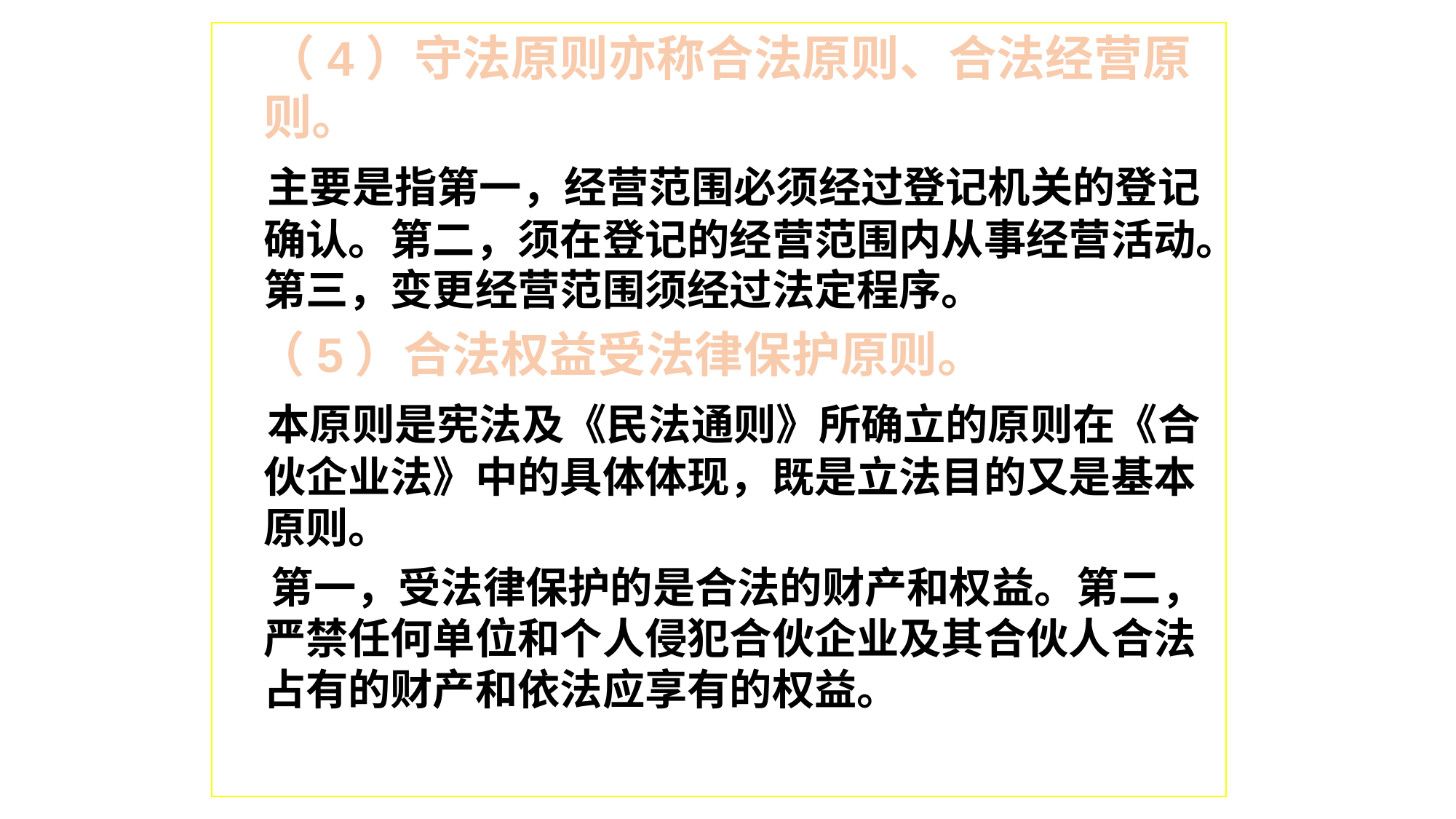

（4）守法原则亦称合法原则、合法经营原则。
   主要是指第一，经营范围必须经过登记机关的登记确认。第二，须在登记的经营范围内从事经营活动。第三，变更经营范围须经过法定程序。
  （5）合法权益受法律保护原则。
   本原则是宪法及《民法通则》所确立的原则在《合伙企业法》中的具体体现，既是立法目的又是基本原则。
    第一，受法律保护的是合法的财产和权益。第二，严禁任何单位和个人侵犯合伙企业及其合伙人合法占有的财产和依法应享有的权益。